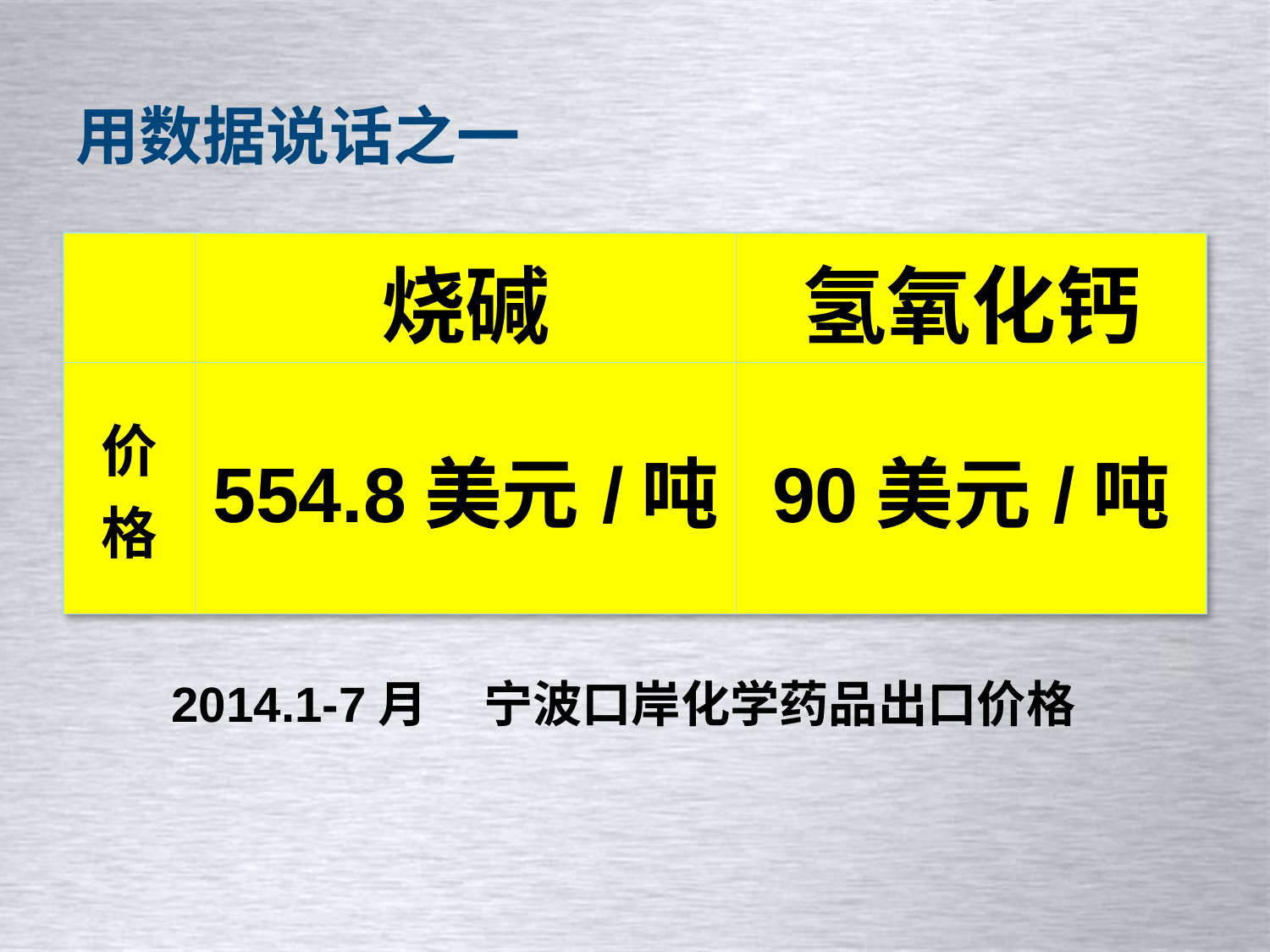

用数据说话之一
|  | 烧碱 | 氢氧化钙 |
| --- | --- | --- |
| 价 格 | 554.8美元/吨 | 90美元/吨 |
2014.1-7月     宁波口岸化学药品出口价格